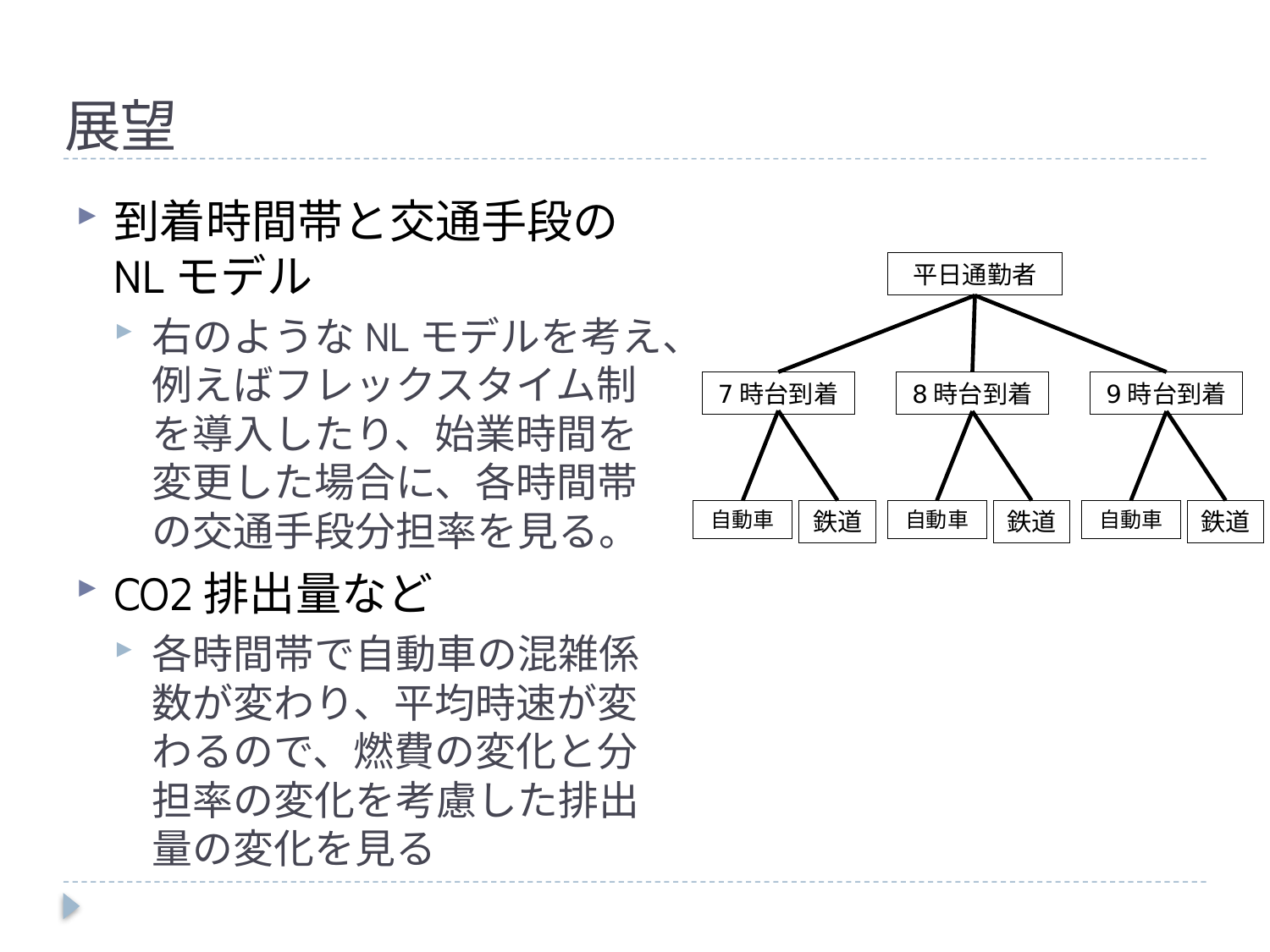

# 展望
到着時間帯と交通手段のNLモデル
右のようなNLモデルを考え、例えばフレックスタイム制を導入したり、始業時間を変更した場合に、各時間帯の交通手段分担率を見る。
CO2排出量など
各時間帯で自動車の混雑係数が変わり、平均時速が変わるので、燃費の変化と分担率の変化を考慮した排出量の変化を見る

平日通勤者
7時台到着
自動車
鉄道
8時台到着
自動車
鉄道
9時台到着
自動車
鉄道